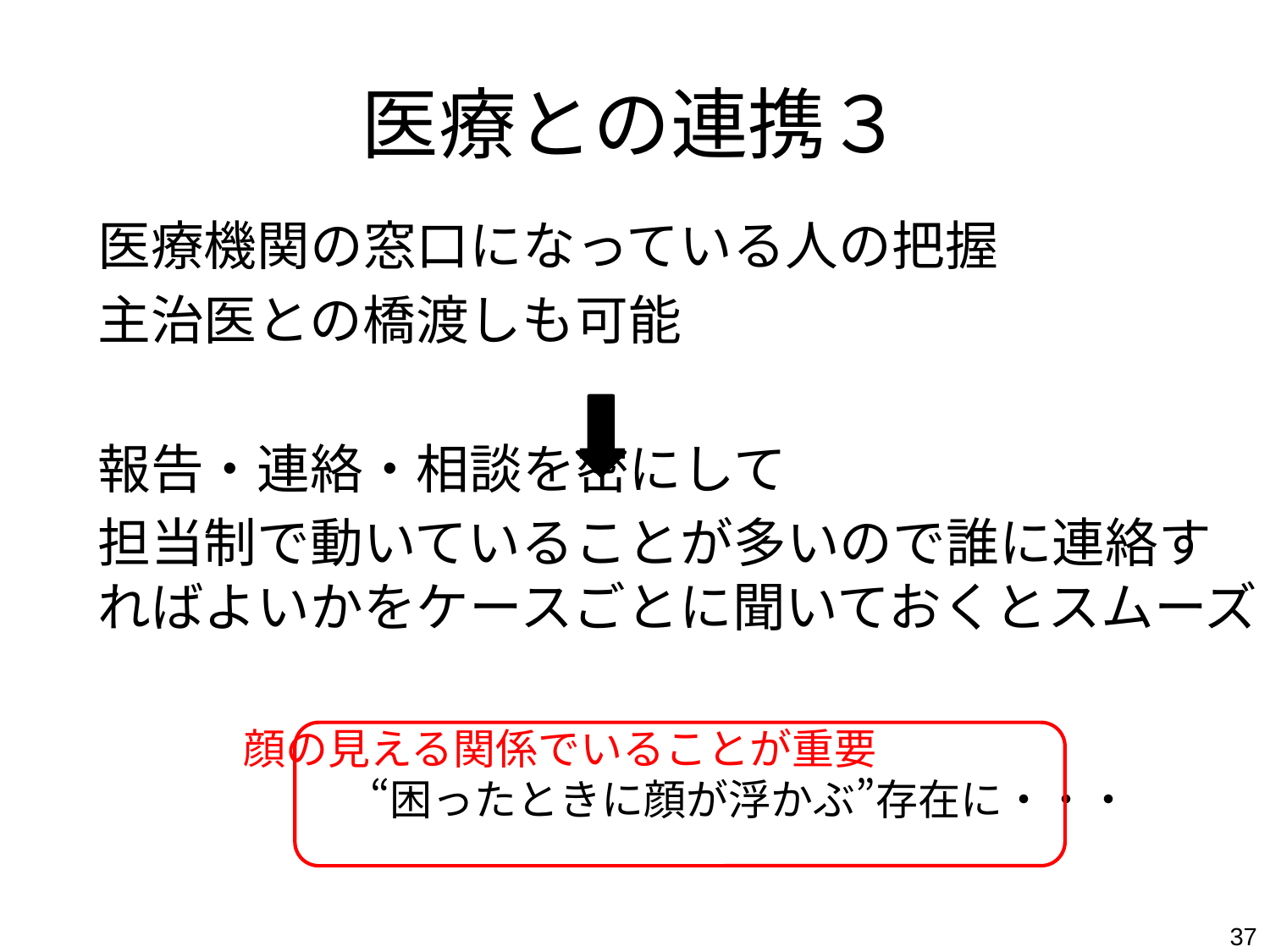

# 医療との連携３
医療機関の窓口になっている人の把握
主治医との橋渡しも可能

報告・連絡・相談を密にして
担当制で動いていることが多いので誰に連絡すればよいかをケースごとに聞いておくとスムーズ

顔の見える関係でいることが重要
　　　“困ったときに顔が浮かぶ”存在に・・・

37